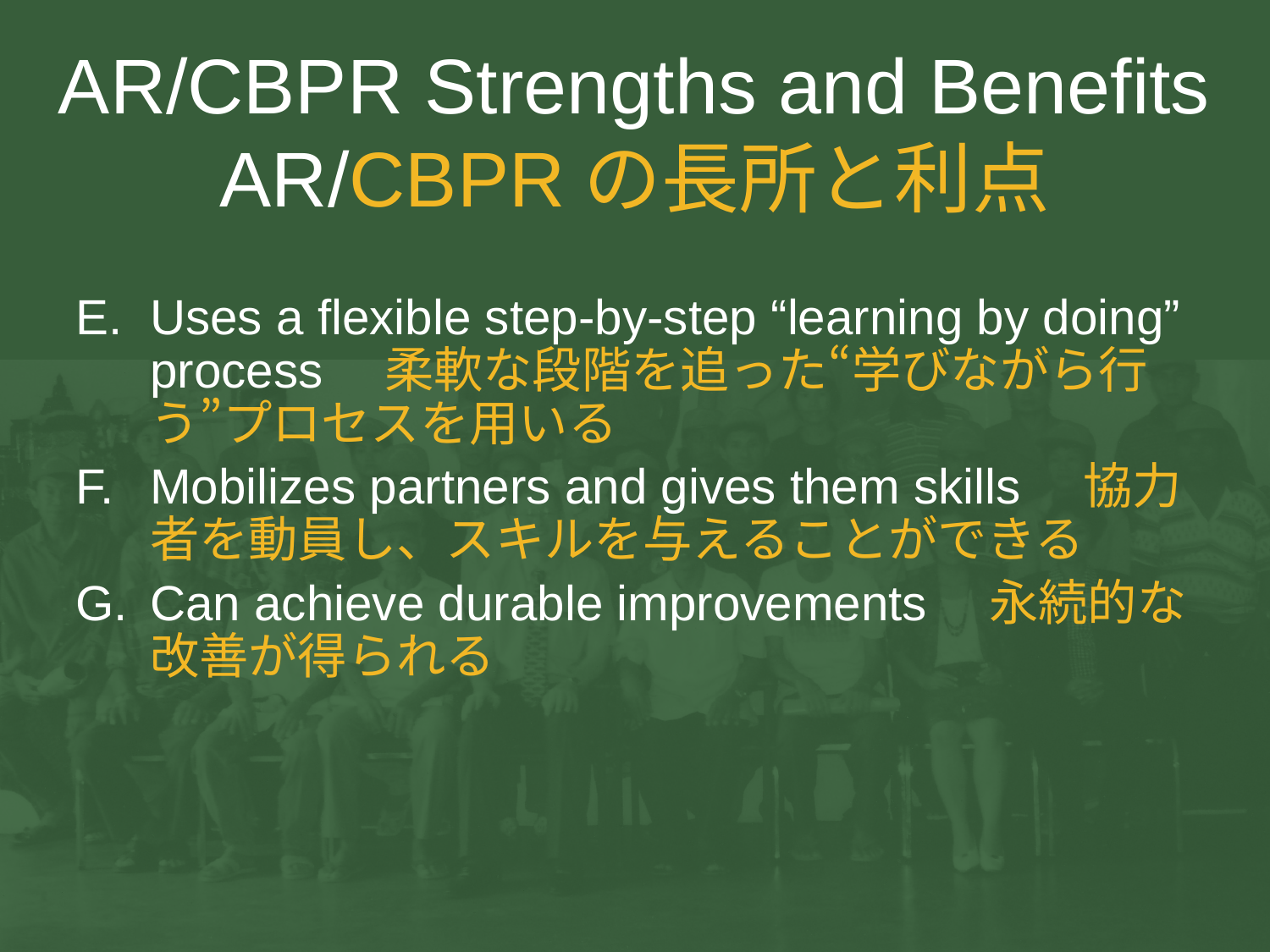

# AR/CBPR Strengths and Benefits AR/CBPRの長所と利点
Uses a flexible step-by-step “learning by doing” process　柔軟な段階を追った“学びながら行う”プロセスを用いる
Mobilizes partners and gives them skills　協力者を動員し、スキルを与えることができる
Can achieve durable improvements　永続的な改善が得られる